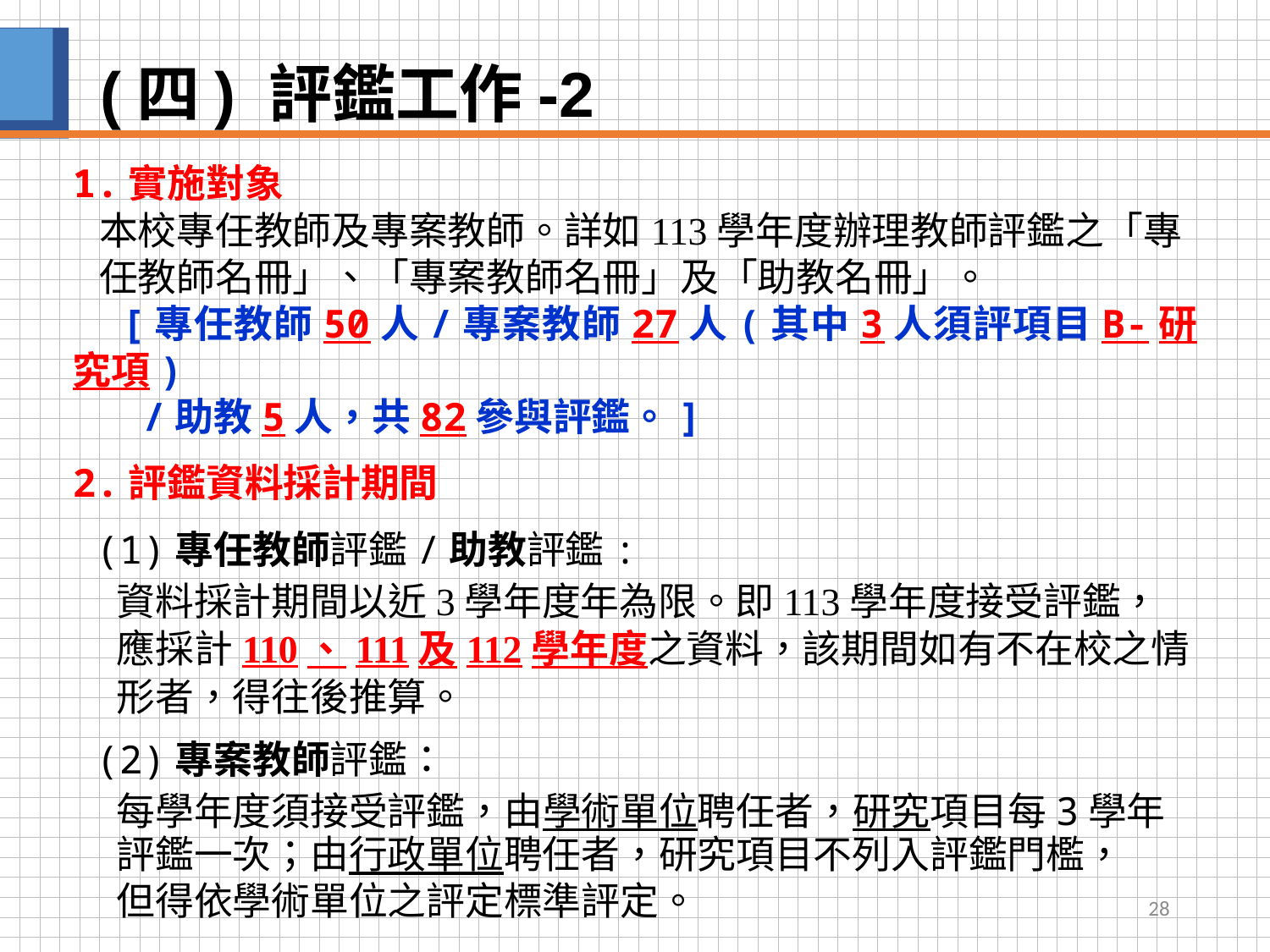

# (四) 評鑑工作-2
1.實施對象
  本校專任教師及專案教師。詳如113學年度辦理教師評鑑之「專
  任教師名冊」、「專案教師名冊」及「助教名冊」。
  [專任教師50人/專案教師27人(其中3人須評項目B-研究項)
   /助教5人，共82參與評鑑。]
2.評鑑資料採計期間
 (1)專任教師評鑑/助教評鑑:
    資料採計期間以近3學年度年為限。即113學年度接受評鑑，
    應採計110、111及112學年度之資料，該期間如有不在校之情
    形者，得往後推算。
 (2)專案教師評鑑：
    每學年度須接受評鑑，由學術單位聘任者，研究項目每3學年
    評鑑一次；由行政單位聘任者，研究項目不列入評鑑門檻，
    但得依學術單位之評定標準評定。